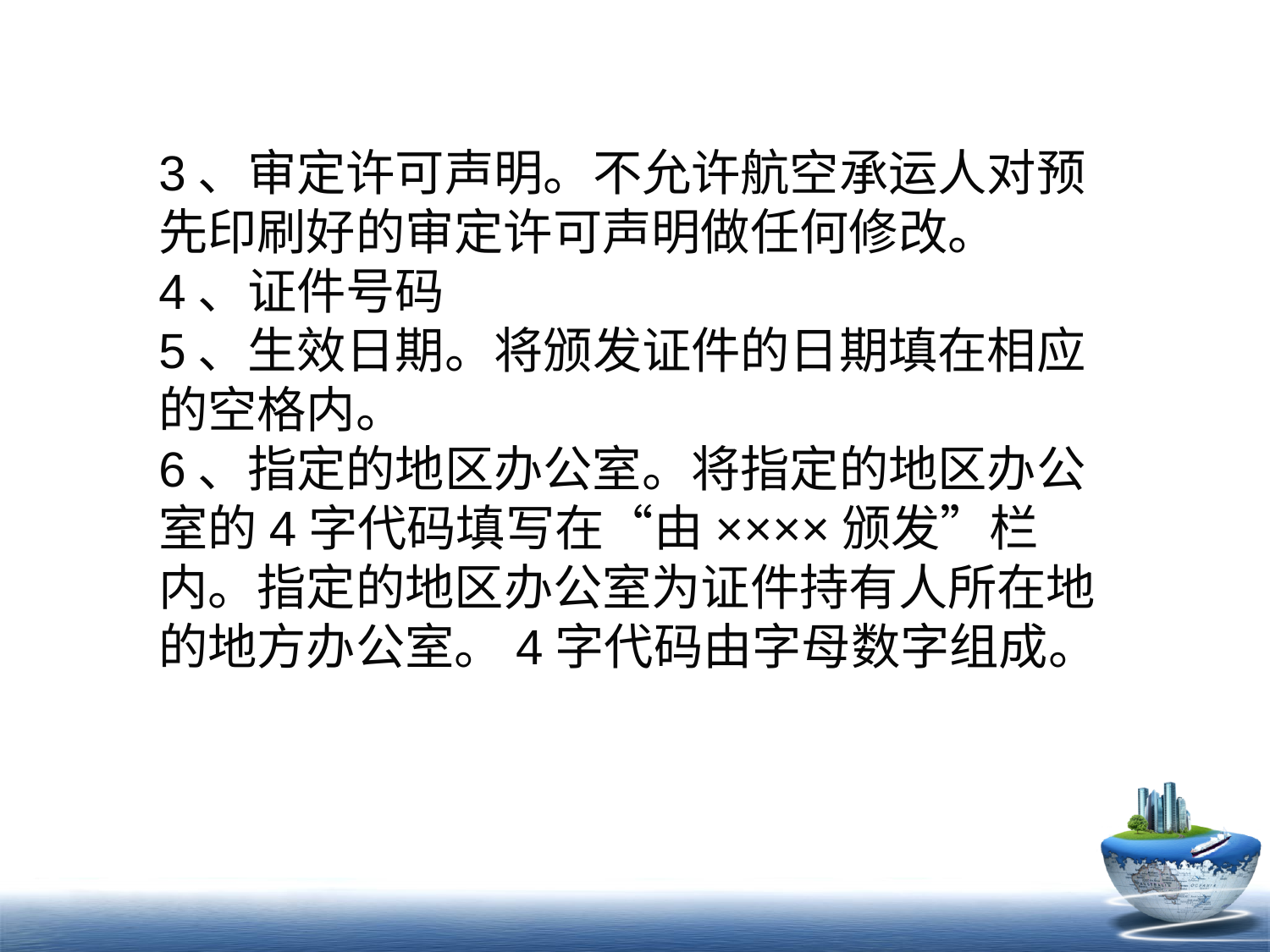

3、审定许可声明。不允许航空承运人对预先印刷好的审定许可声明做任何修改。
4、证件号码
5、生效日期。将颁发证件的日期填在相应的空格内。
6、指定的地区办公室。将指定的地区办公室的4字代码填写在“由××××颁发”栏内。指定的地区办公室为证件持有人所在地的地方办公室。4字代码由字母数字组成。